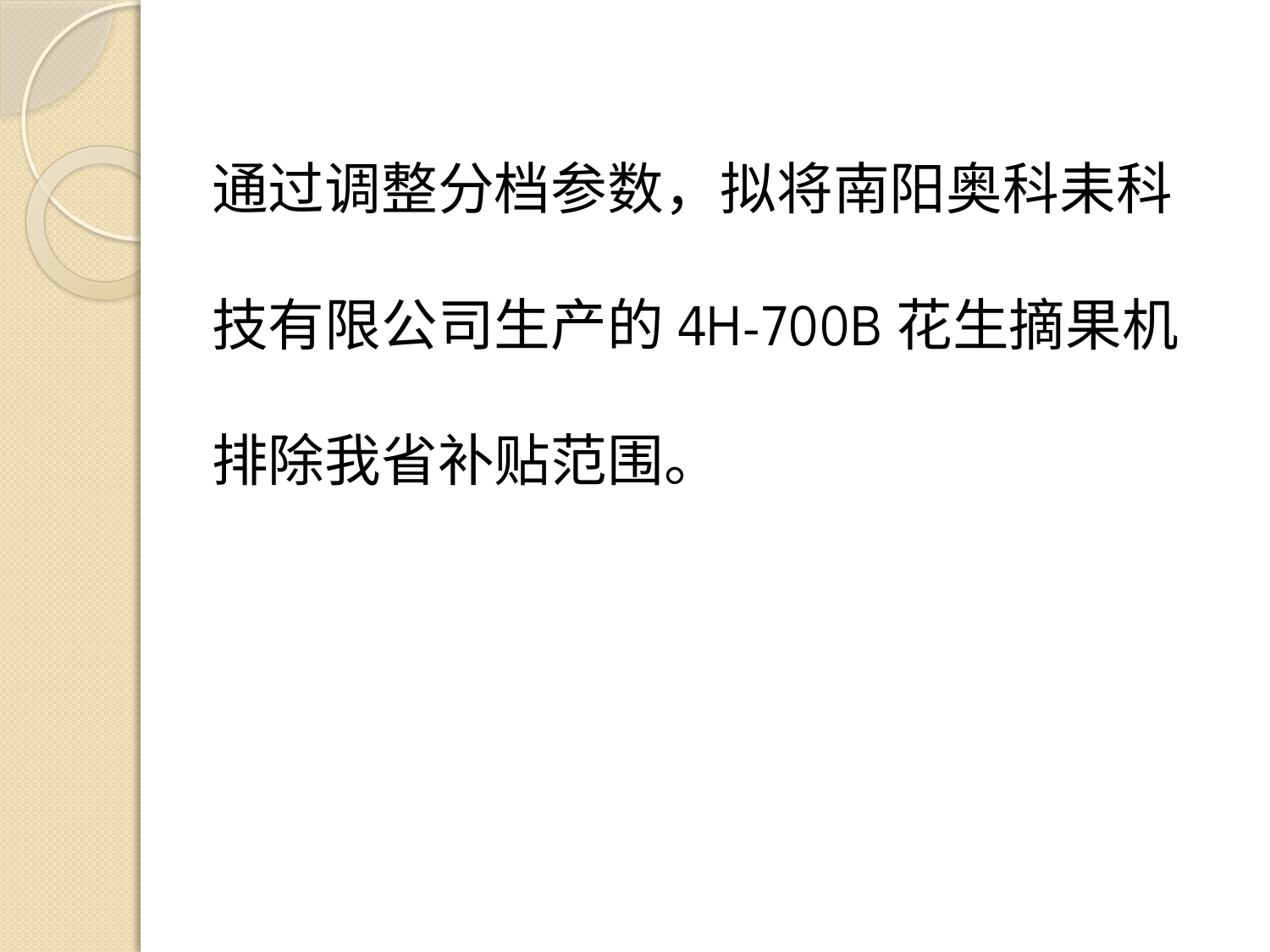

通过调整分档参数，拟将南阳奥科耒科技有限公司生产的4H-700B花生摘果机排除我省补贴范围。